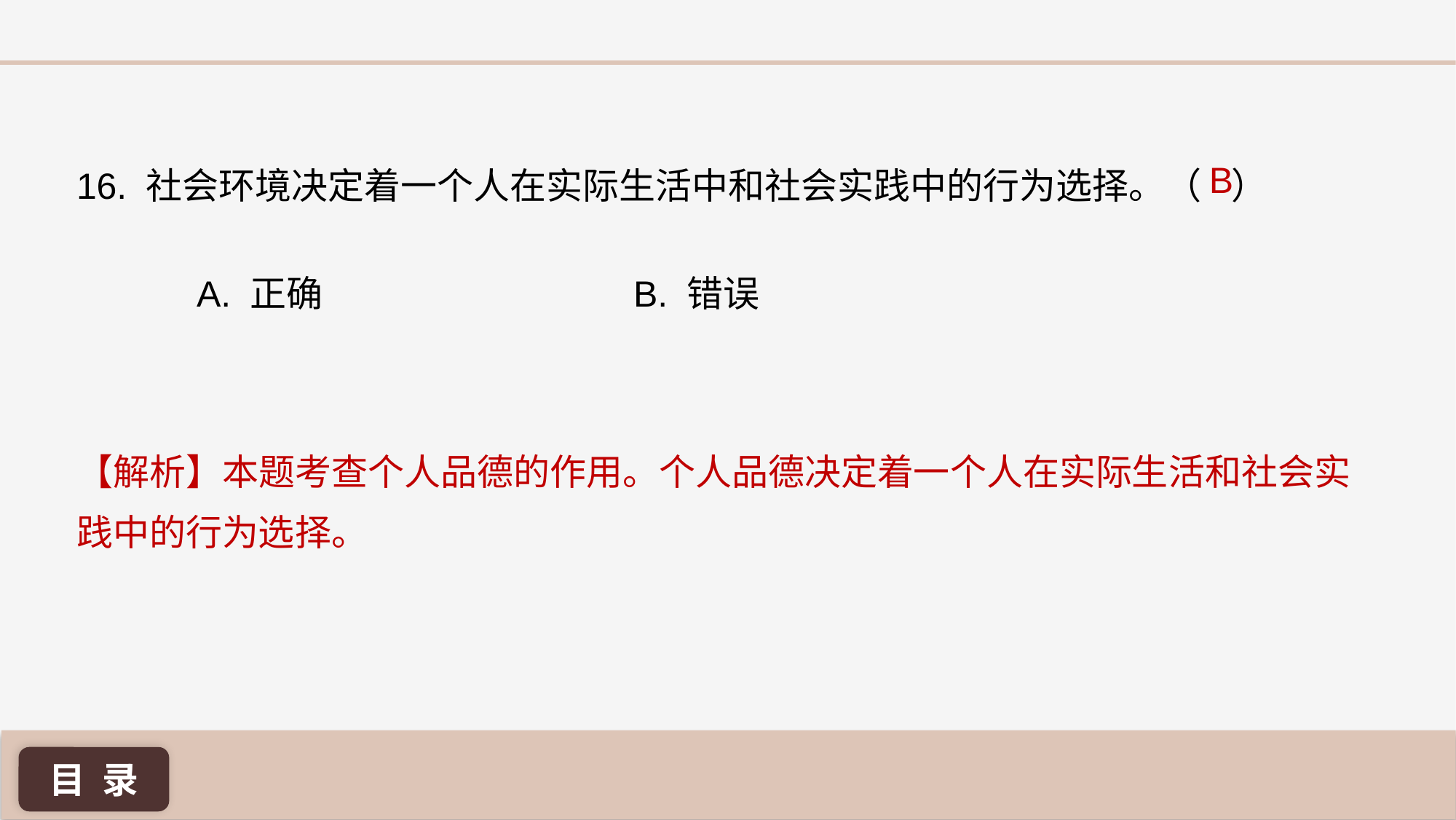

B
16. 社会环境决定着一个人在实际生活中和社会实践中的行为选择。（ 	 ）
A. 正确 			B. 错误
【解析】本题考查个人品德的作用。个人品德决定着一个人在实际生活和社会实践中的行为选择。